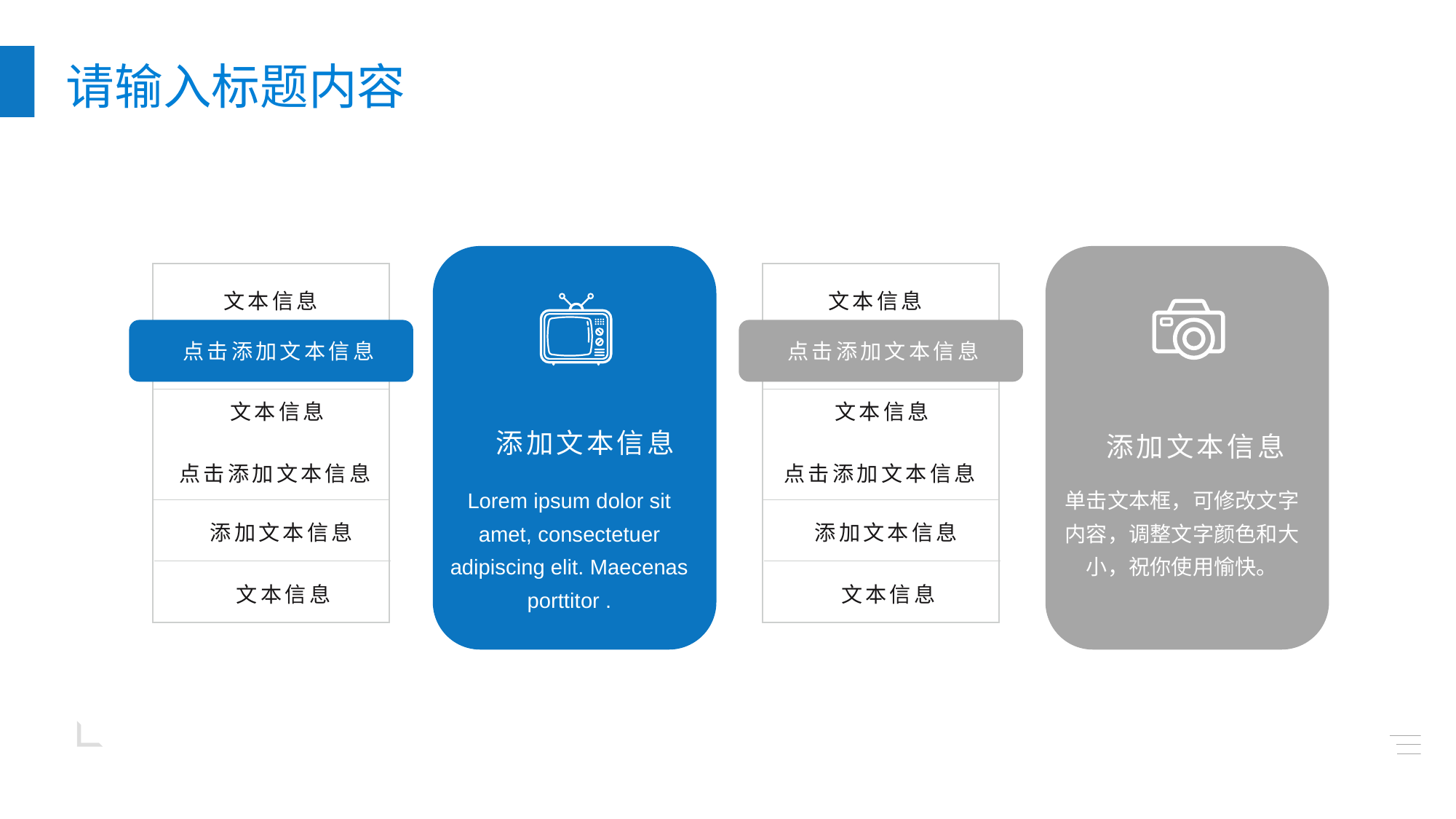

文本信息
文本信息

点击添加文本信息
点击添加文本信息
文本信息
文本信息
添加文本信息
添加文本信息
点击添加文本信息
点击添加文本信息
Lorem ipsum dolor sit amet, consectetuer adipiscing elit. Maecenas porttitor .
单击文本框，可修改文字内容，调整文字颜色和大小，祝你使用愉快。
添加文本信息
添加文本信息
文本信息
文本信息